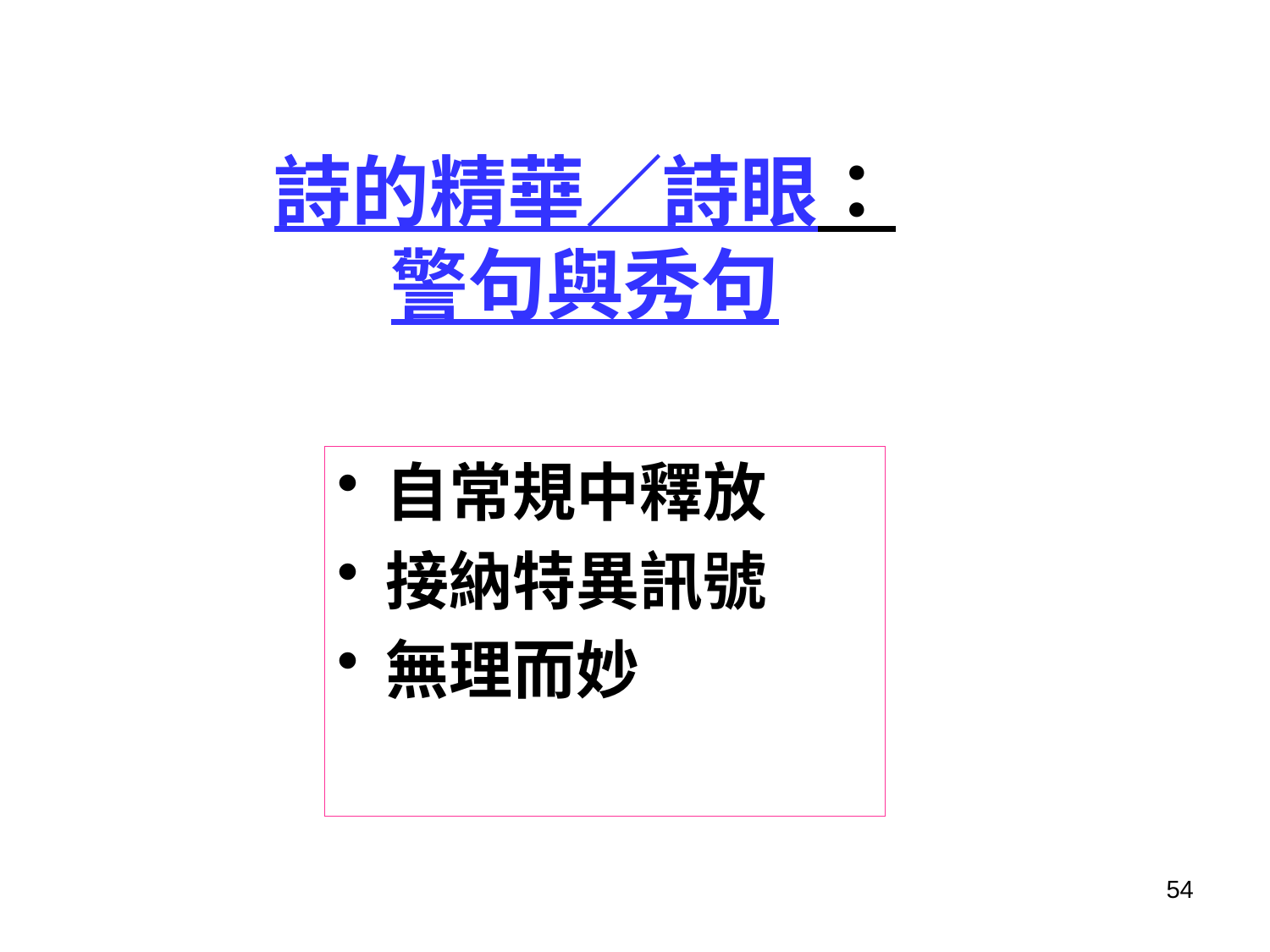

# 詩的精華／詩眼： 警句與秀句
自常規中釋放
接納特異訊號
無理而妙
54